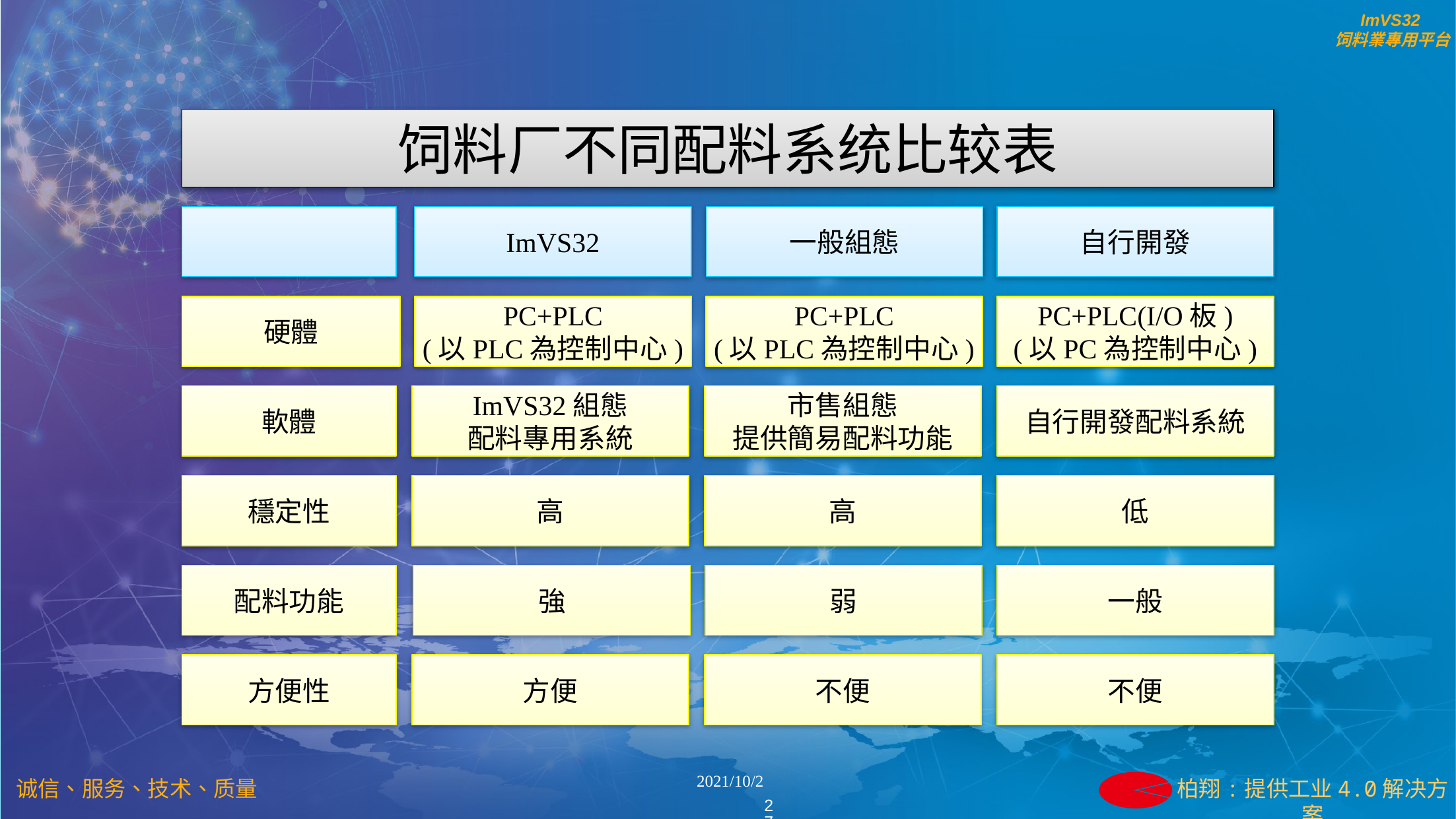

饲料厂不同配料系统比较表

ImVS32
一般組態
自行開發
硬體
PC+PLC
(以PLC為控制中心)
PC+PLC
(以PLC為控制中心)
PC+PLC(I/O板)
(以PC為控制中心)
軟體
ImVS32組態
配料專用系統
市售組態
提供簡易配料功能
自行開發配料系統
穩定性
高
高
低
配料功能
強
弱
一般
方便性
方便
不便
不便
27